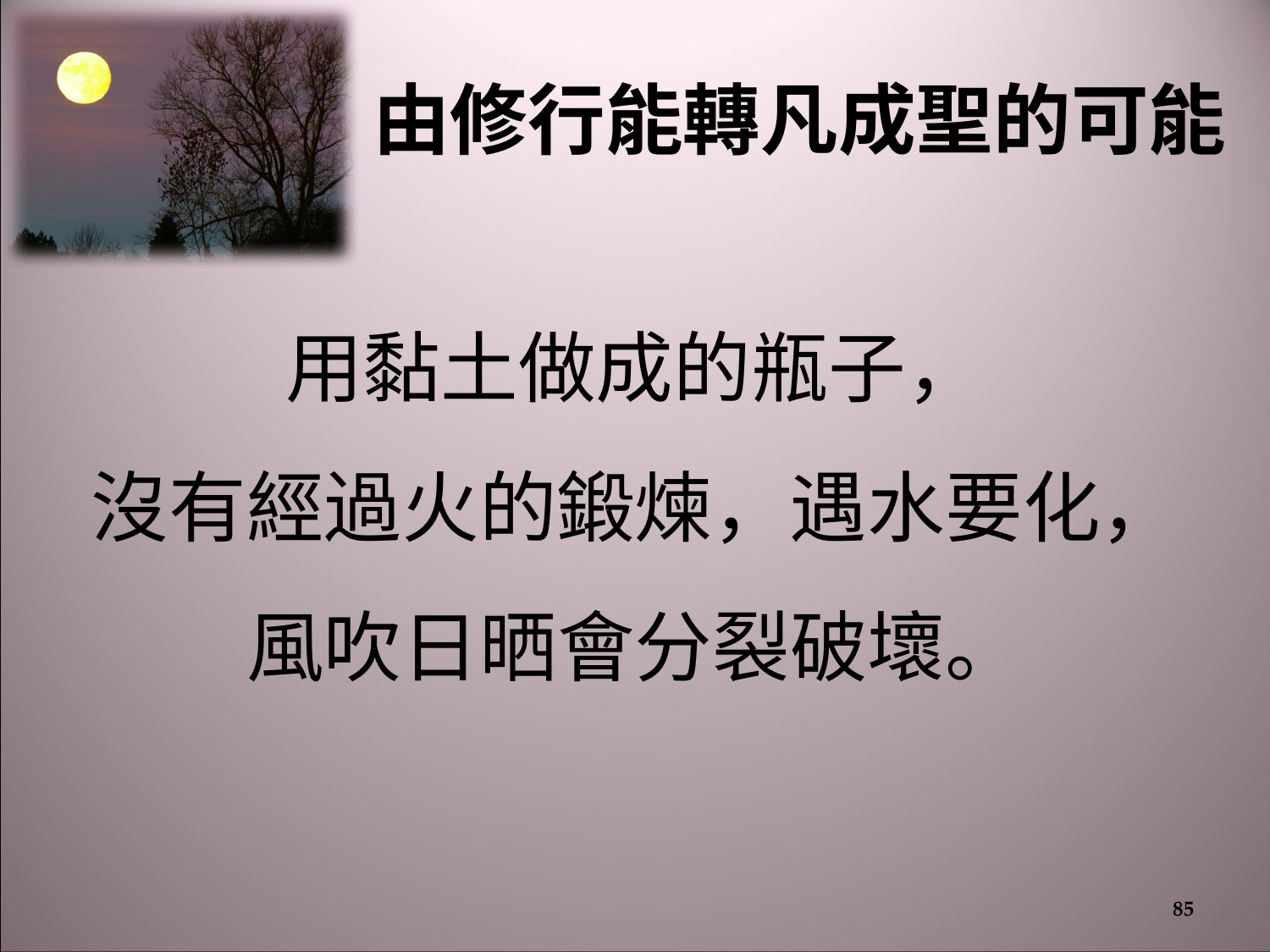

# 由修行能轉凡成聖的可能
用黏土做成的瓶子，
沒有經過火的鍛煉，遇水要化，風吹日晒會分裂破壞。
85